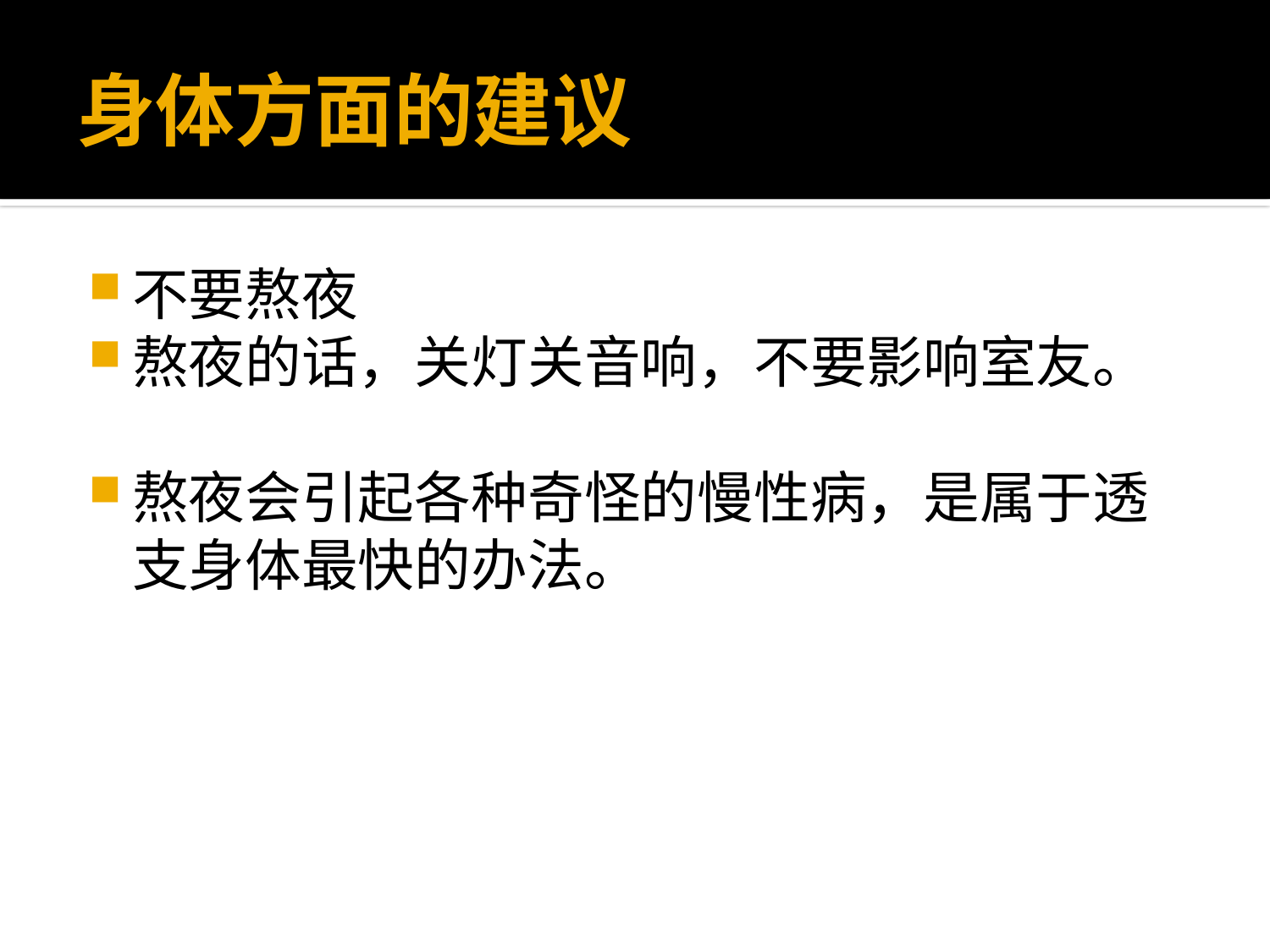

# 身体方面的建议
不要熬夜
熬夜的话，关灯关音响，不要影响室友。

熬夜会引起各种奇怪的慢性病，是属于透支身体最快的办法。